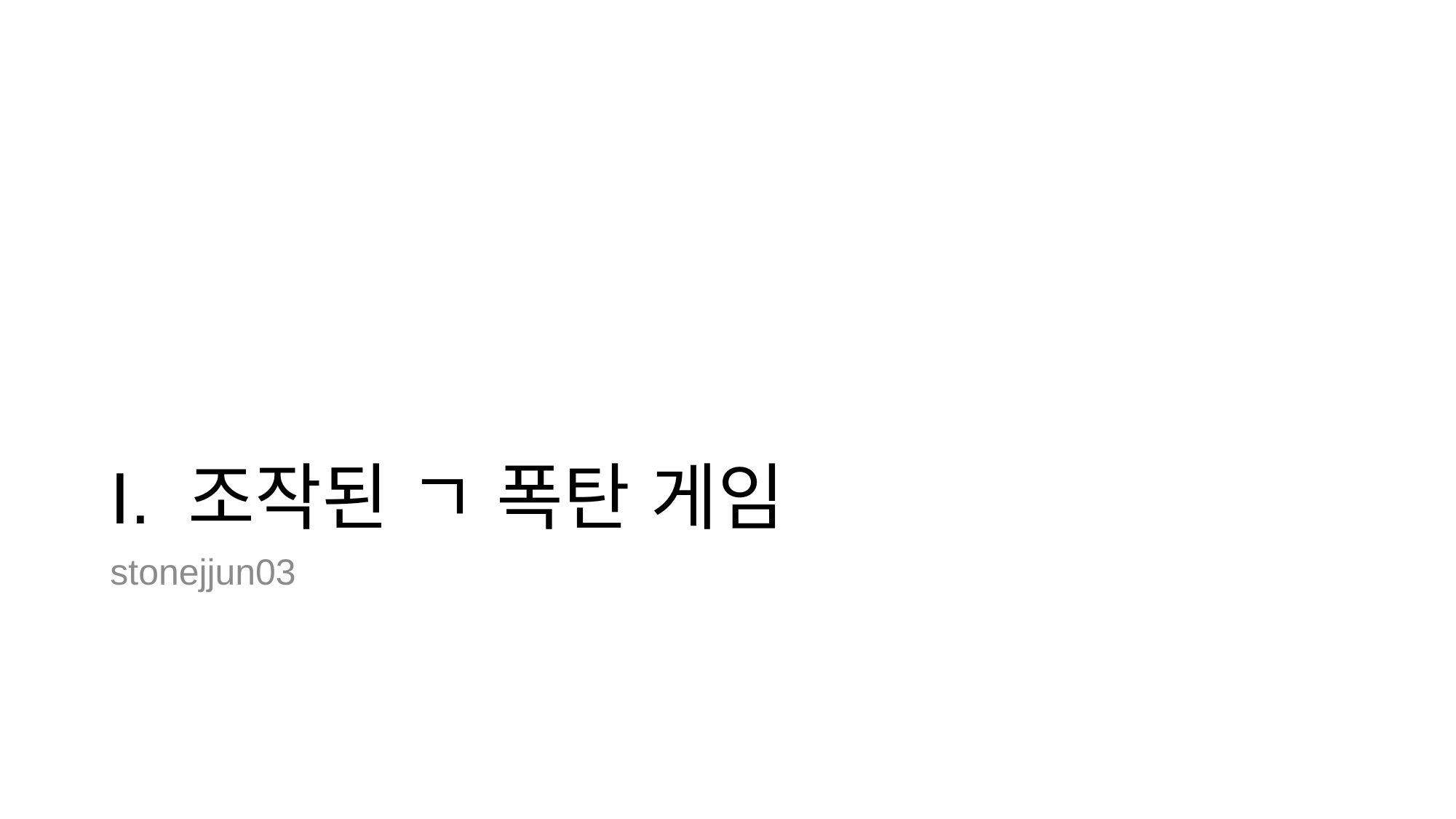

# I. 조작된 ㄱ 폭탄 게임
stonejjun03